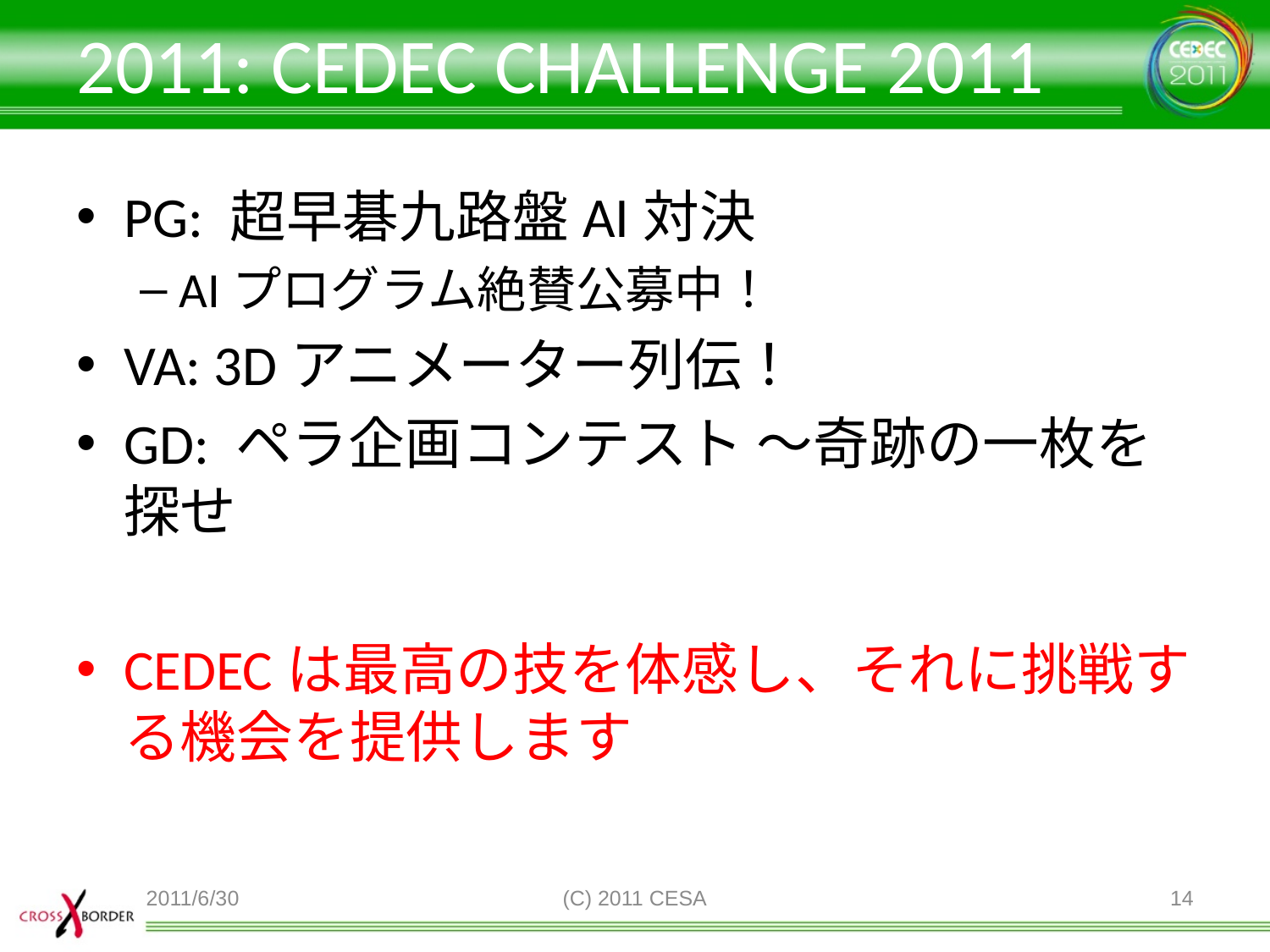

# 2011: CEDEC CHALLENGE 2011
PG: 超早碁九路盤AI対決
AIプログラム絶賛公募中！
VA: 3Dアニメーター列伝！
GD: ペラ企画コンテスト ～奇跡の一枚を探せ

CEDECは最高の技を体感し、それに挑戦する機会を提供します
2011/6/30
(C) 2011 CESA
14